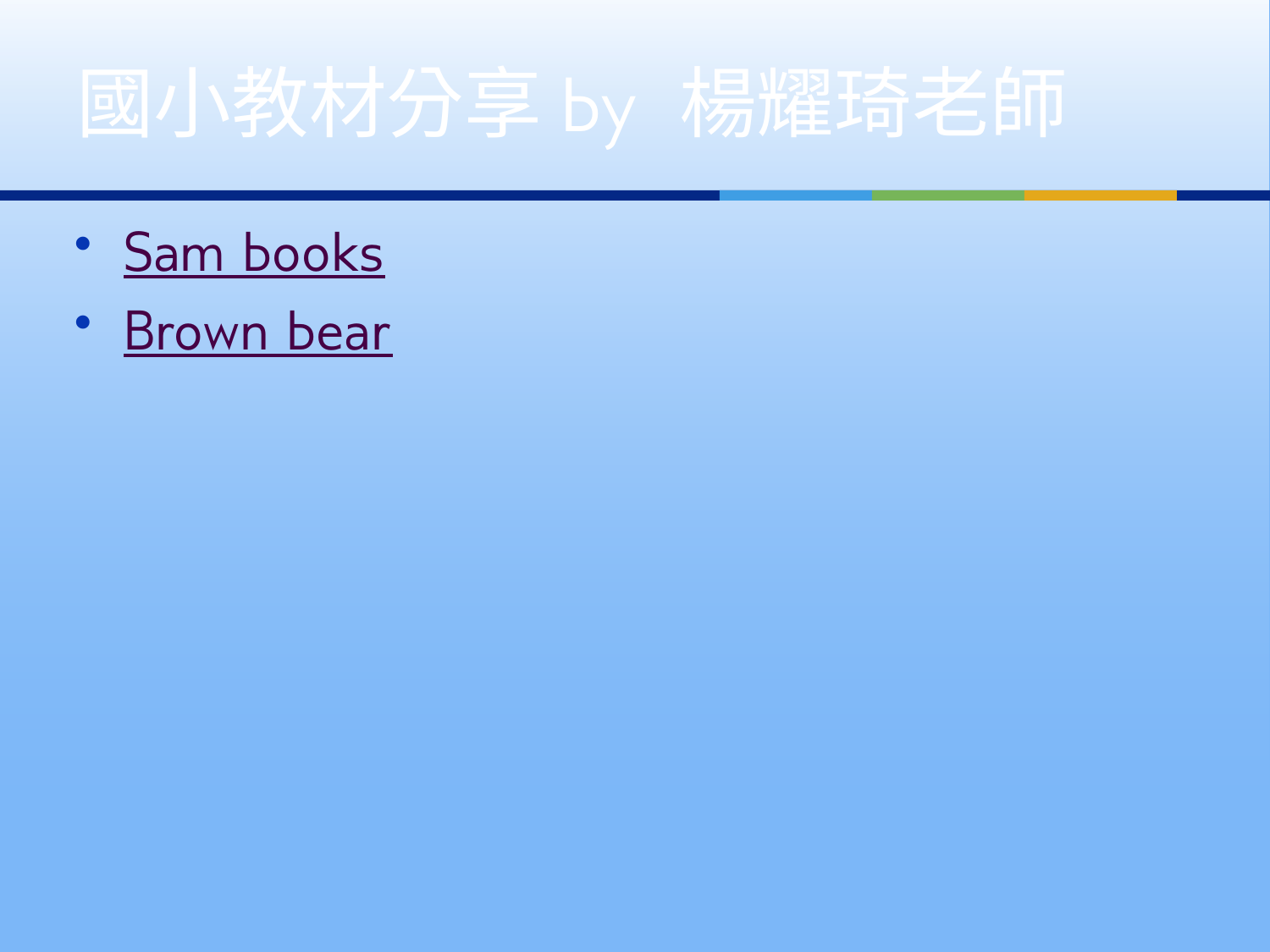

# 國小教材分享by 楊耀琦老師
Sam books
Brown bear